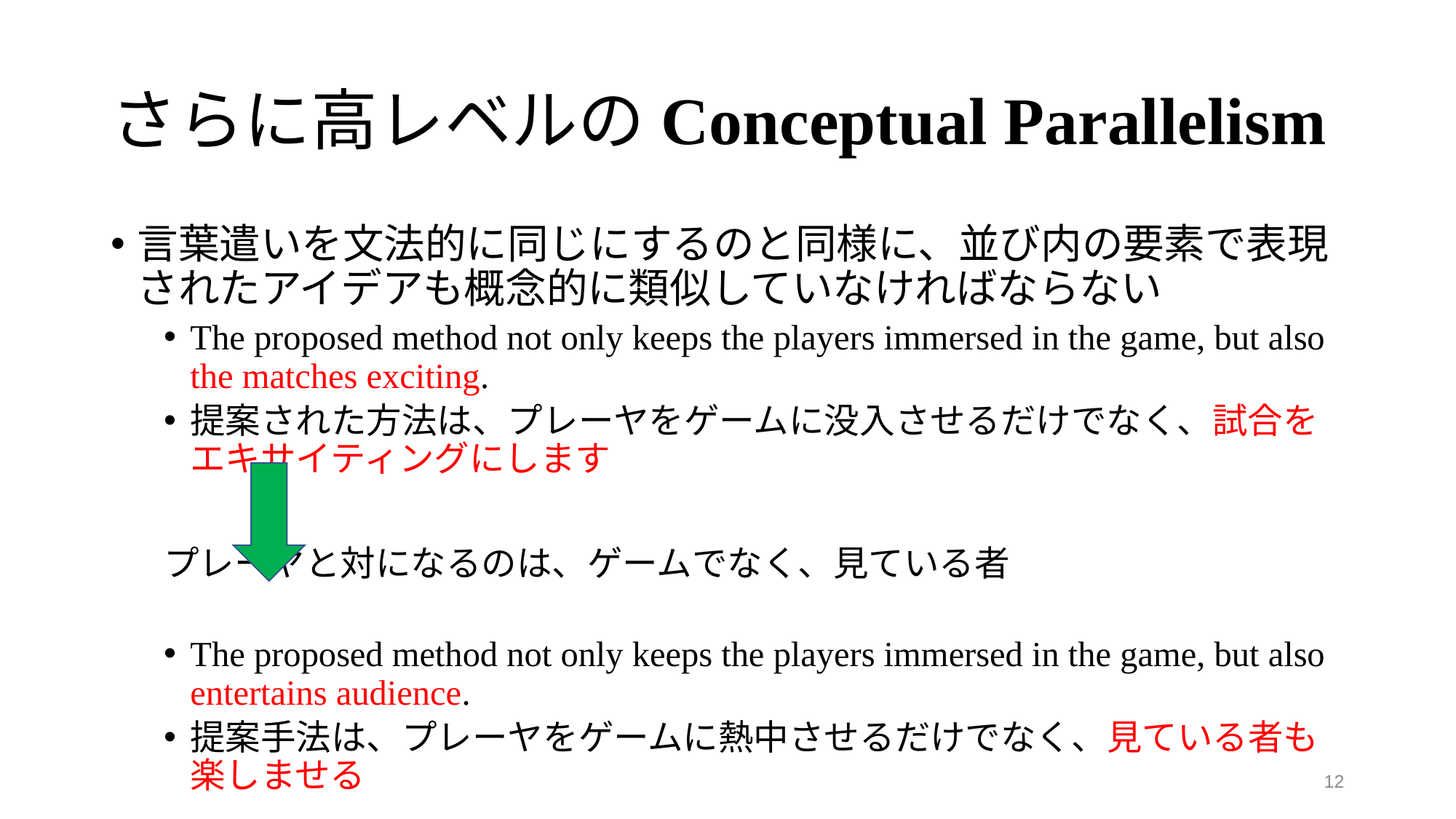

# さらに高レベルのConceptual Parallelism
言葉遣いを文法的に同じにするのと同様に、並び内の要素で表現されたアイデアも概念的に類似していなければならない
The proposed method not only keeps the players immersed in the game, but also the matches exciting.
提案された方法は、プレーヤをゲームに没入させるだけでなく、試合をエキサイティングにします

		プレーヤと対になるのは、ゲームでなく、見ている者

The proposed method not only keeps the players immersed in the game, but also entertains audience.
提案手法は、プレーヤをゲームに熱中させるだけでなく、見ている者も楽しませる

12